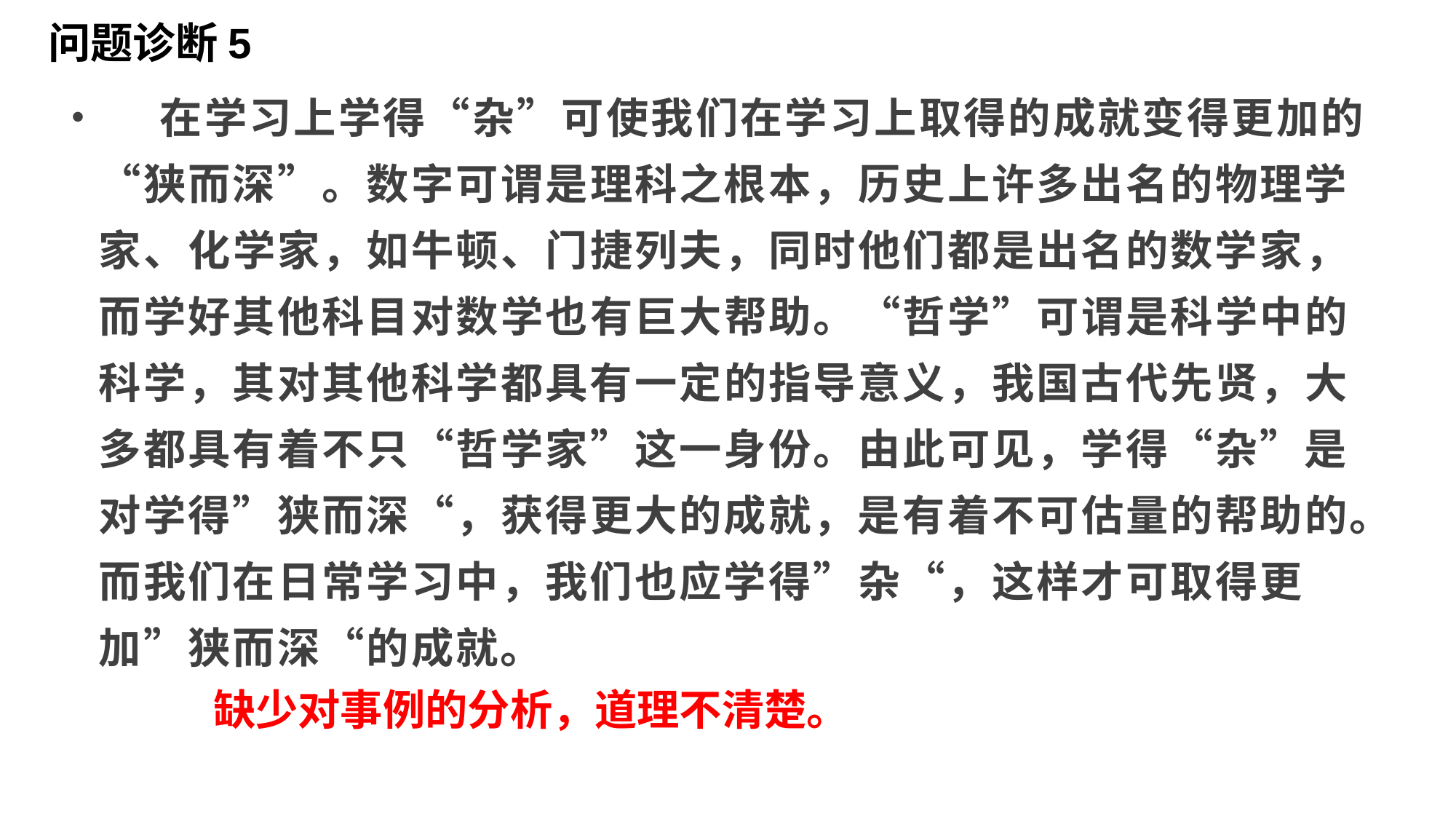

问题诊断5
     在学习上学得“杂”可使我们在学习上取得的成就变得更加的“狭而深”。数字可谓是理科之根本，历史上许多出名的物理学家、化学家，如牛顿、门捷列夫，同时他们都是出名的数学家，而学好其他科目对数学也有巨大帮助。“哲学”可谓是科学中的科学，其对其他科学都具有一定的指导意义，我国古代先贤，大多都具有着不只“哲学家”这一身份。由此可见，学得“杂”是对学得”狭而深“，获得更大的成就，是有着不可估量的帮助的。而我们在日常学习中，我们也应学得”杂“，这样才可取得更加”狭而深“的成就。
缺少对事例的分析，道理不清楚。